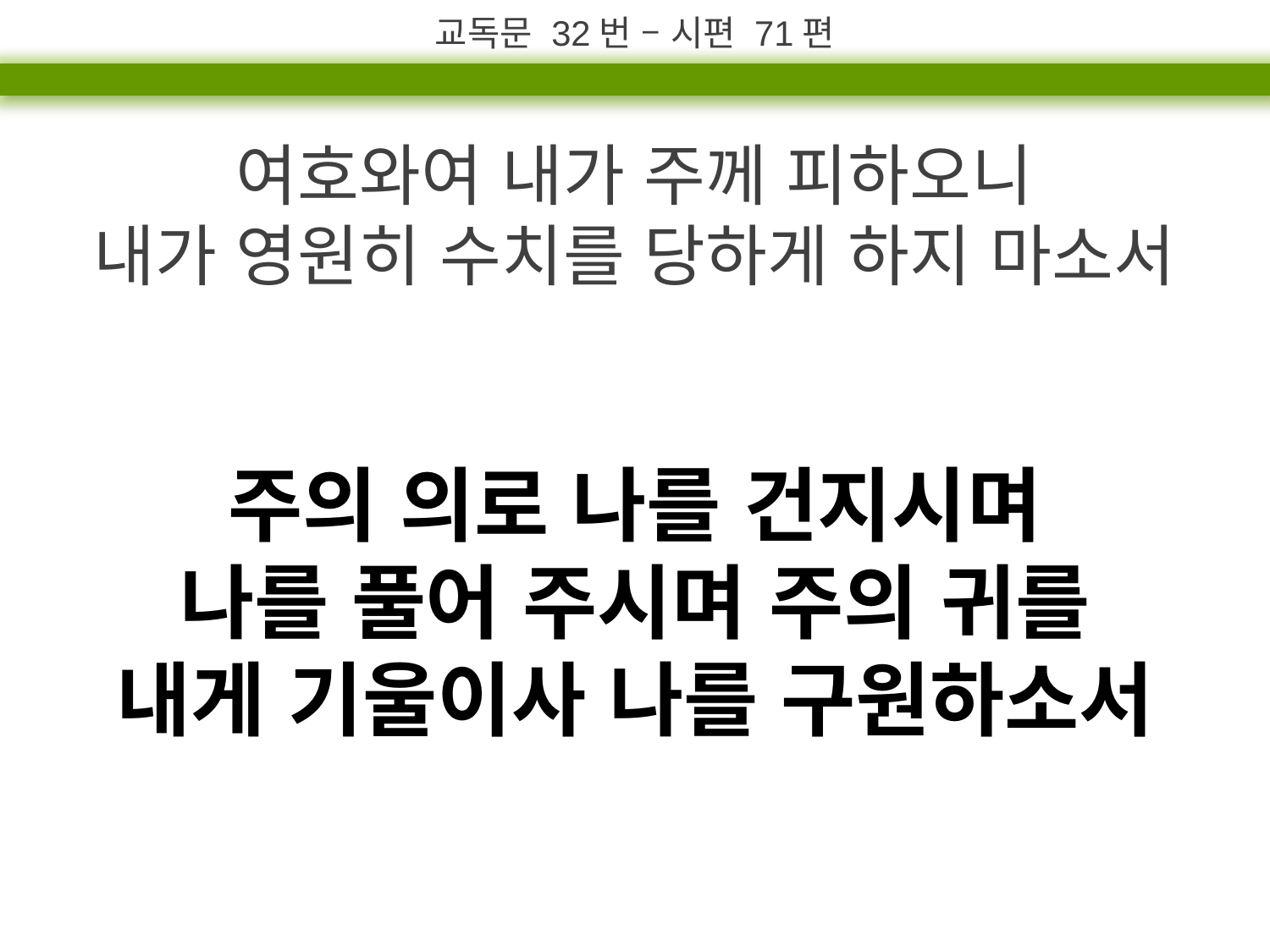

교독문 32번 – 시편 71편

여호와여 내가 주께 피하오니
내가 영원히 수치를 당하게 하지 마소서
주의 의로 나를 건지시며
나를 풀어 주시며 주의 귀를
내게 기울이사 나를 구원하소서